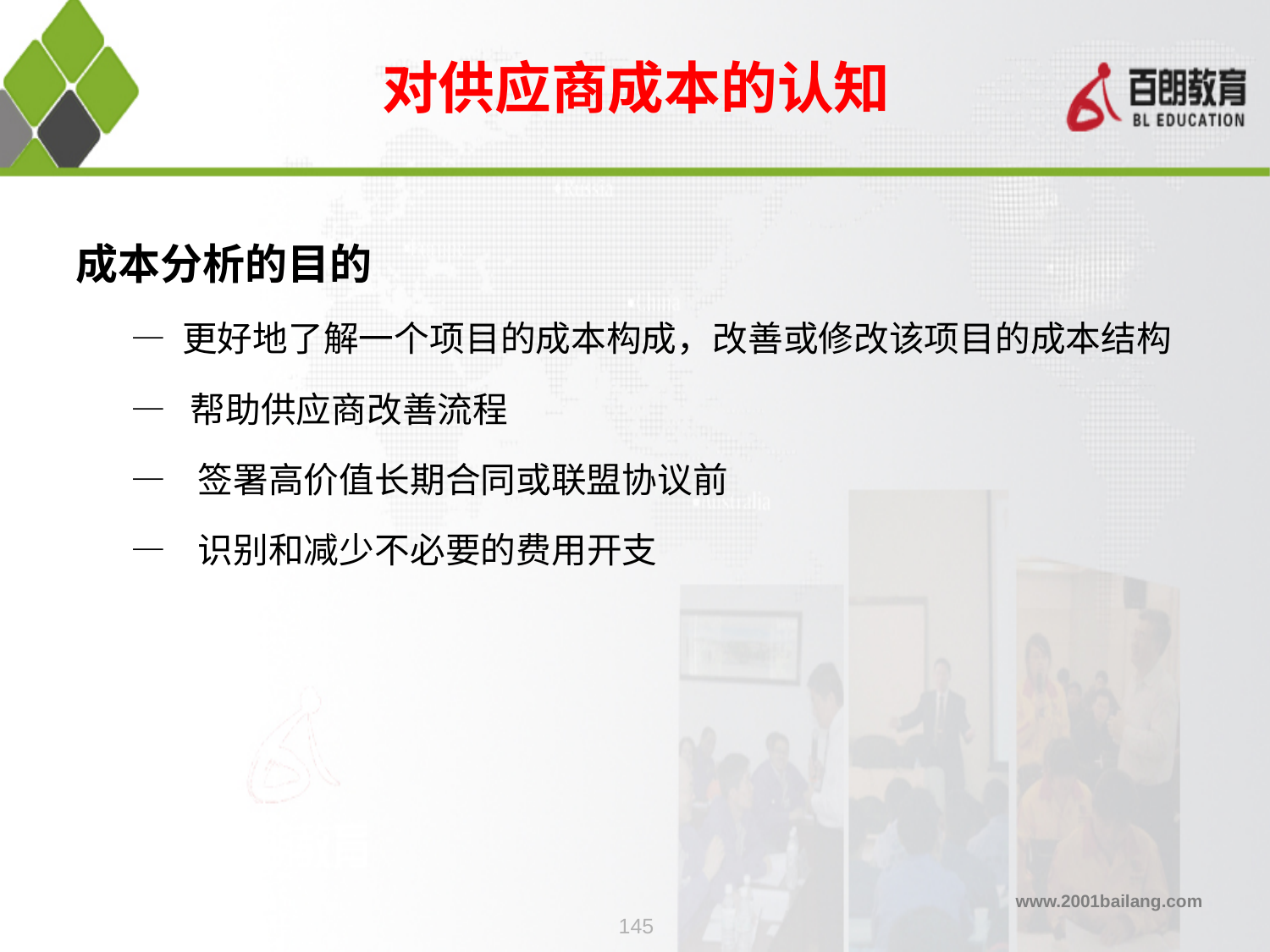

对供应商成本的认知
成本分析的目的
       — 更好地了解一个项目的成本构成，改善或修改该项目的成本结构
       —  帮助供应商改善流程
       —   签署高价值长期合同或联盟协议前
       —   识别和减少不必要的费用开支
145